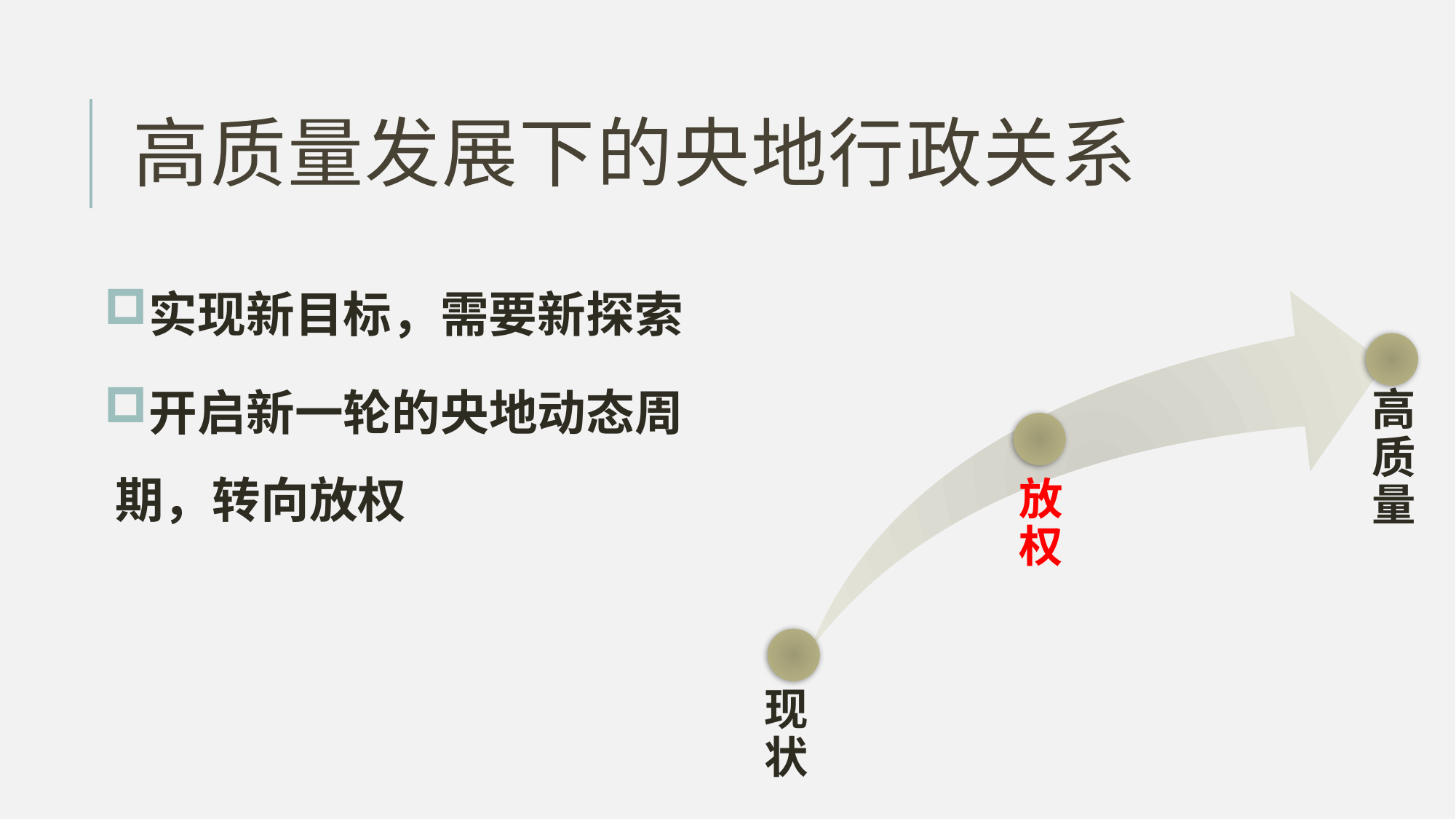

# 高质量发展下的央地行政关系
实现新目标，需要新探索
开启新一轮的央地动态周期，转向放权

高质量

放权

现状